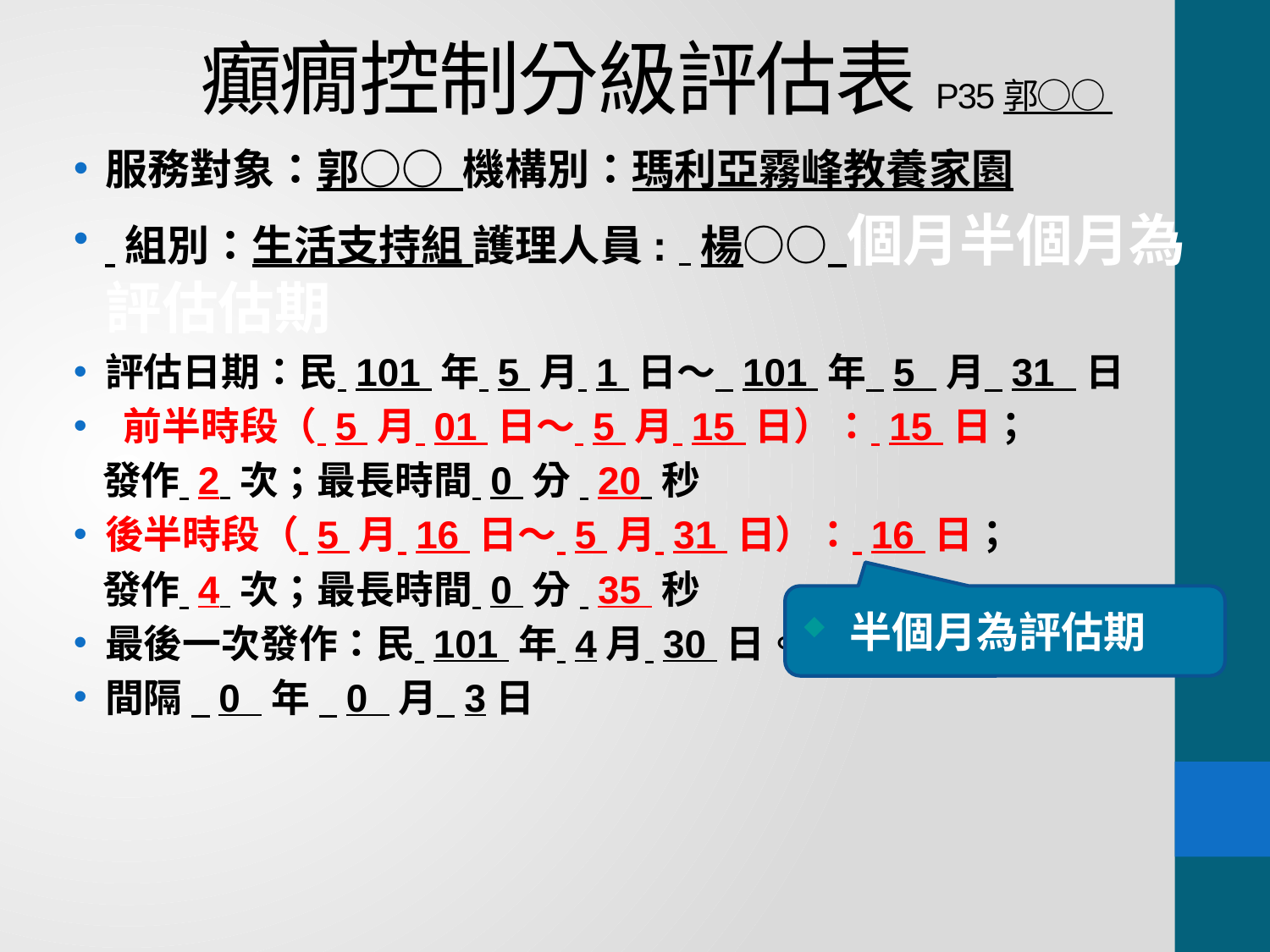

# 癲癇控制分級評估表P35郭○○
服務對象：郭○○  機構別：瑪利亞霧峰教養家園
 組別：生活支持組 護理人員:  楊○○  個月半個月為評估估期
評估日期：民 101 年 5 月 1 日～  101 年  5  月  31  日
 前半時段（ 5 月 01 日～ 5 月 15 日）： 15 日；
    發作 2 次；最長時間 0 分  20 秒
後半時段（ 5 月 16 日～ 5 月 31 日）： 16 日；
    發作 4 次；最長時間 0 分  35 秒
最後一次發作：民 101 年 4月 30 日。
間隔   0  年   0  月  3日

半個月為評估期